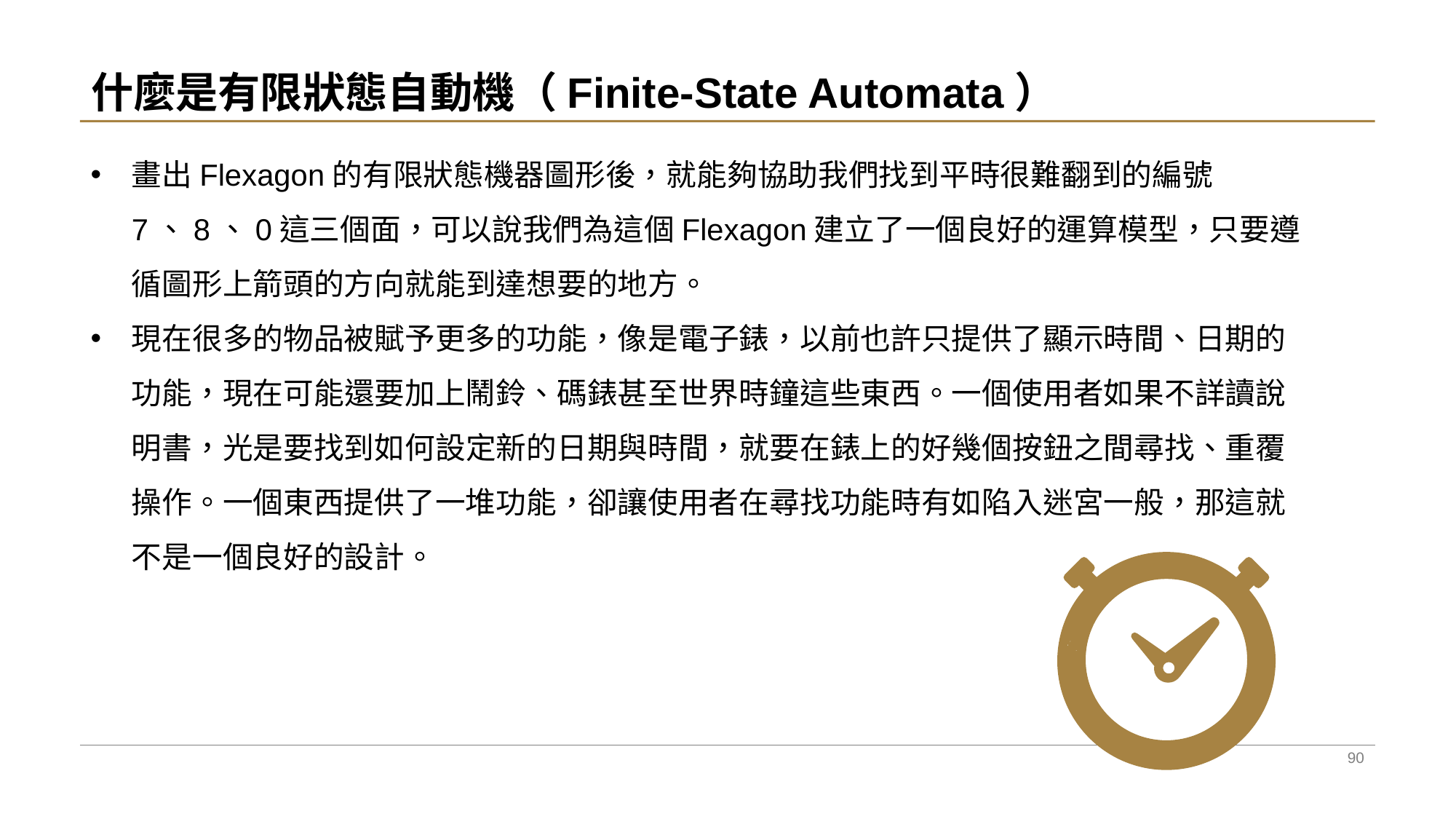

# 什麼是有限狀態自動機（Finite-State Automata）
畫出Flexagon的有限狀態機器圖形後，就能夠協助我們找到平時很難翻到的編號7、8、0這三個面，可以說我們為這個Flexagon建立了一個良好的運算模型，只要遵循圖形上箭頭的方向就能到達想要的地方。
現在很多的物品被賦予更多的功能，像是電子錶，以前也許只提供了顯示時間、日期的功能，現在可能還要加上鬧鈴、碼錶甚至世界時鐘這些東西。一個使用者如果不詳讀說明書，光是要找到如何設定新的日期與時間，就要在錶上的好幾個按鈕之間尋找、重覆操作。一個東西提供了一堆功能，卻讓使用者在尋找功能時有如陷入迷宮一般，那這就不是一個良好的設計。

90